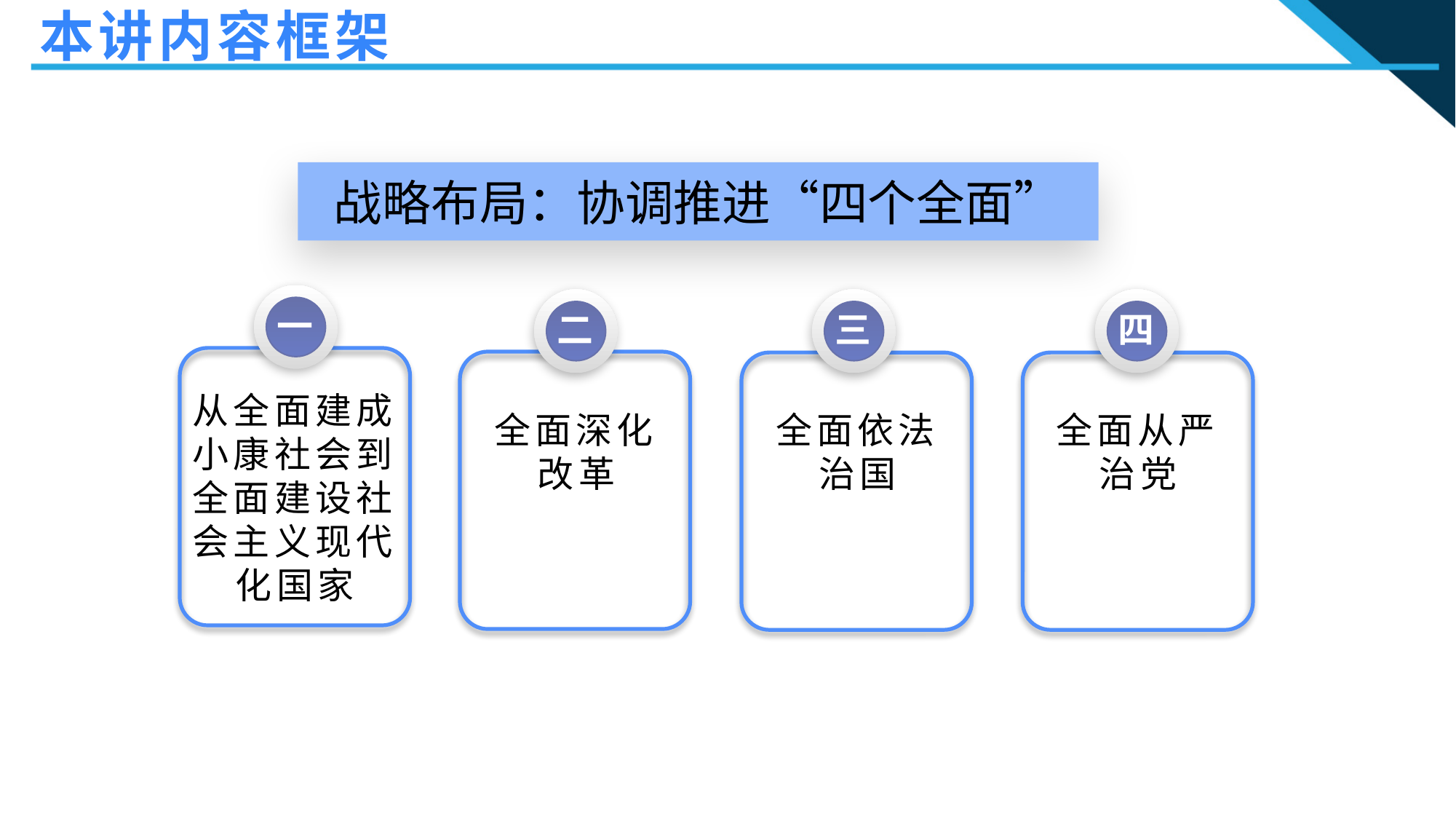

本讲内容框架
战略布局：协调推进“四个全面”

一

二

三

四

从全面建成小康社会到全面建设社会主义现代化国家

全面深化改革

全面依法治国
全面从严治党